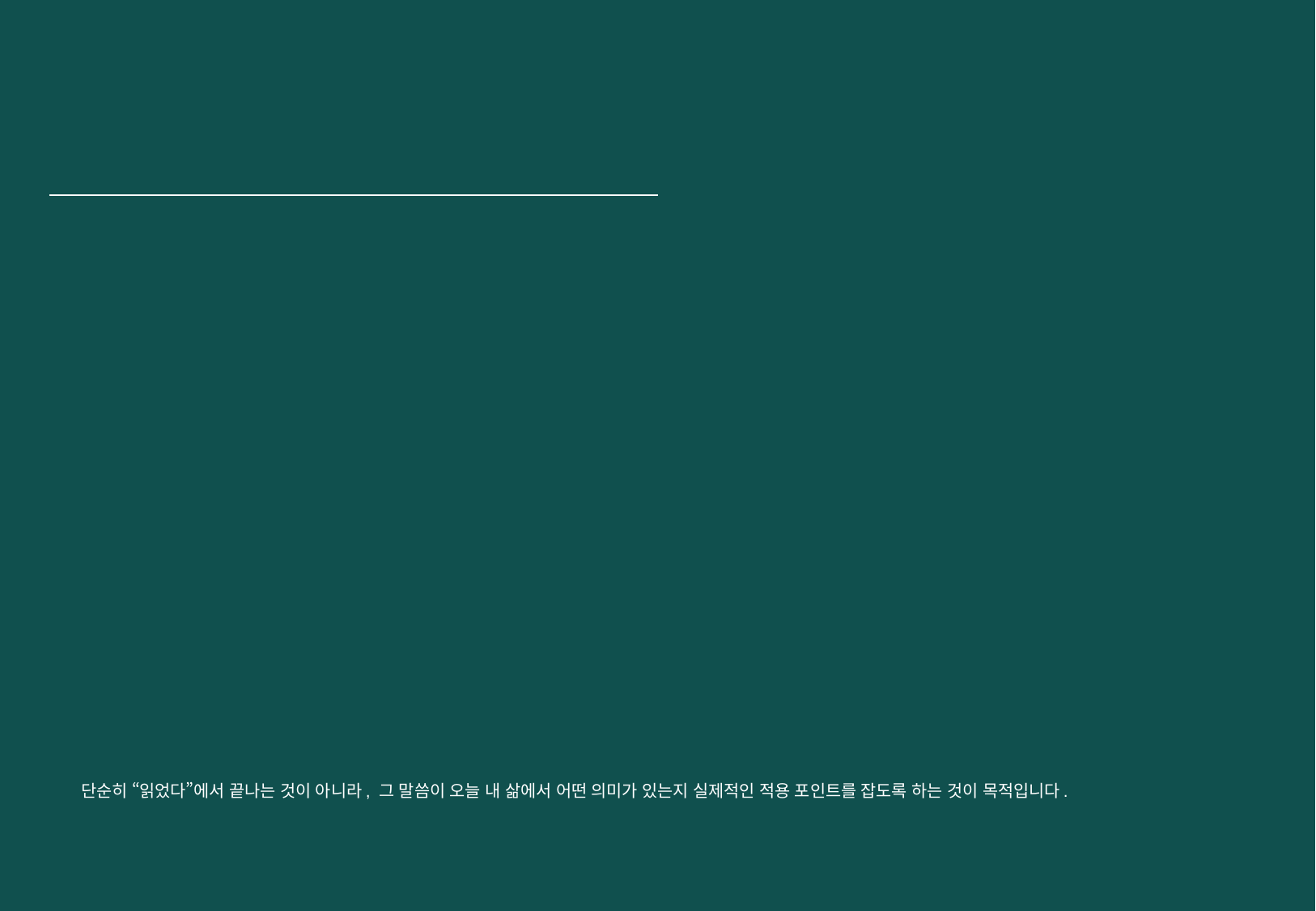

강의 목적
1. 성경전체 흐름 이해
성경을 창세기부터 요한계시록까지 “하나의 큰 이야기”로 연결해서 이해하도록 돕는 것이 가장 큰 목적이에요.각 권이 왜 존재하는지, 시대·지리·인물이 어떻게 이어지는지 큰 그림을 잡게 해줍니다.
2. 말씀읽기 습관형성
성경은 단편적으로 읽으면 어렵고 쉽게 포기하게 돼요.강의를 통해 일정한 리듬을 만들고, 꾸준히 읽을 수 있는 동기 부여와 가이드를 제공합니다.
3. 올바른 해석의 기본틀 제공
성경통독 강의는 시대 배경, 문학적 장르, 핵심 신학 개념 등을 알려줘서 균형 잡힌 해석을 돕습니다.

4. 삶에 적용하도록 돕기
단순히 “읽었다”에서 끝나는 것이 아니라, 그 말씀이 오늘 내 삶에서 어떤 의미가 있는지 실제적인 적용 포인트를 잡도록 하는 것이 목적입니다.